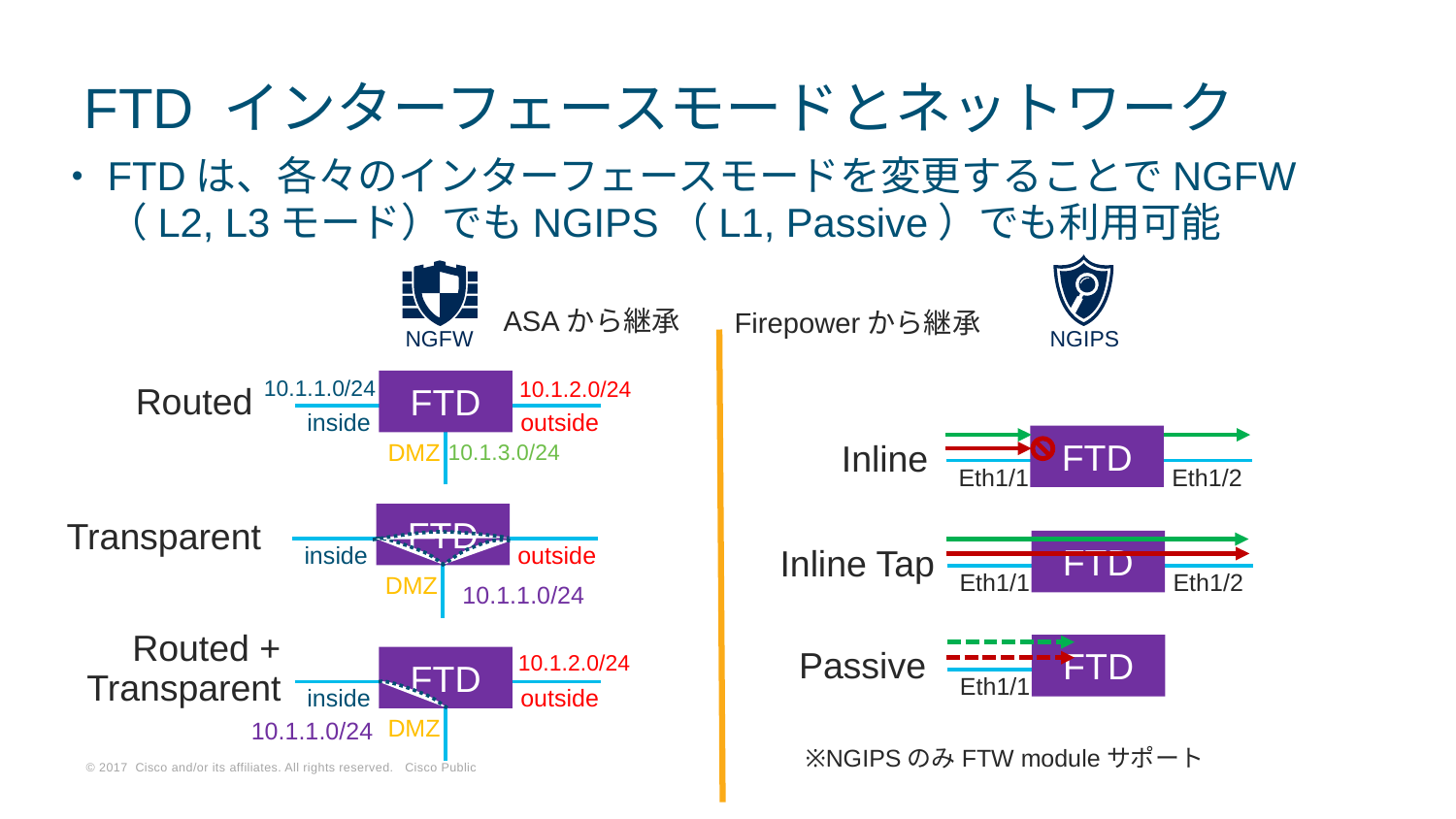

# FTD インターフェースモードとネットワーク
FTDは、各々のインターフェースモードを変更することでNGFW（L2, L3モード）でもNGIPS（L1, Passive）でも利用可能

NGIPS

NGFW
ASAから継承
Firepowerから継承
10.1.1.0/24
FTD
10.1.2.0/24
Routed
inside
outside
FTD
DMZ
Inline
10.1.3.0/24

Eth1/1
Eth1/2
FTD
Transparent
FTD

inside
outside
Inline Tap

Eth1/1
Eth1/2
DMZ
10.1.1.0/24
Routed + Transparent
FTD
Passive
10.1.2.0/24
FTD
Eth1/1
inside
outside

DMZ
10.1.1.0/24
※NGIPSのみFTW moduleサポート